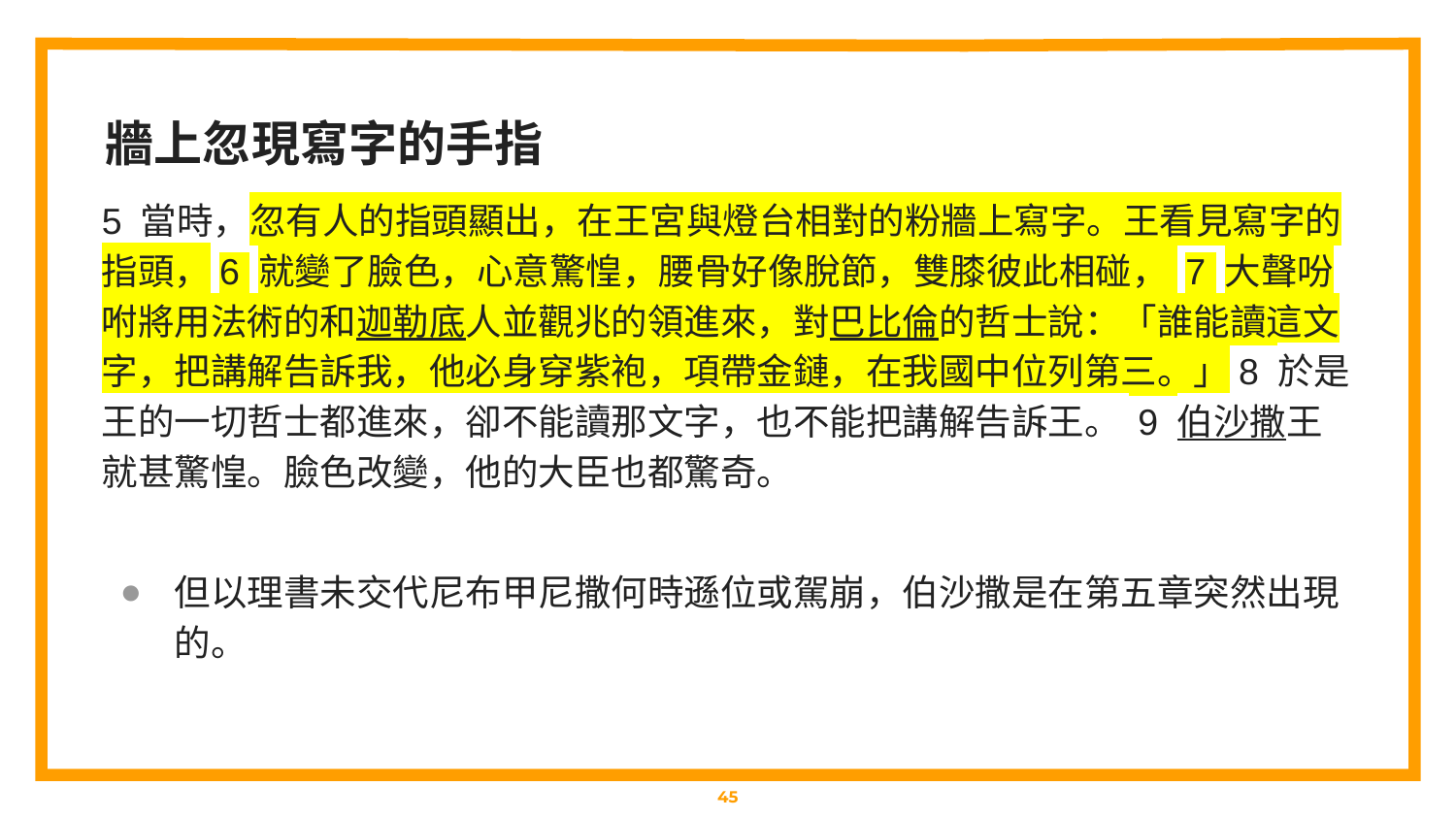

牆上忽現寫字的手指
5 當時，忽有人的指頭顯出，在王宮與燈台相對的粉牆上寫字。王看見寫字的指頭，6 就變了臉色，心意驚惶，腰骨好像脫節，雙膝彼此相碰， 7 大聲吩咐將用法術的和迦勒底人並觀兆的領進來，對巴比倫的哲士說：「誰能讀這文字，把講解告訴我，他必身穿紫袍，項帶金鏈，在我國中位列第三。」8 於是王的一切哲士都進來，卻不能讀那文字，也不能把講解告訴王。 9 伯沙撒王就甚驚惶。臉色改變，他的大臣也都驚奇。

但以理書未交代尼布甲尼撒何時遜位或駕崩，伯沙撒是在第五章突然出現的。

45